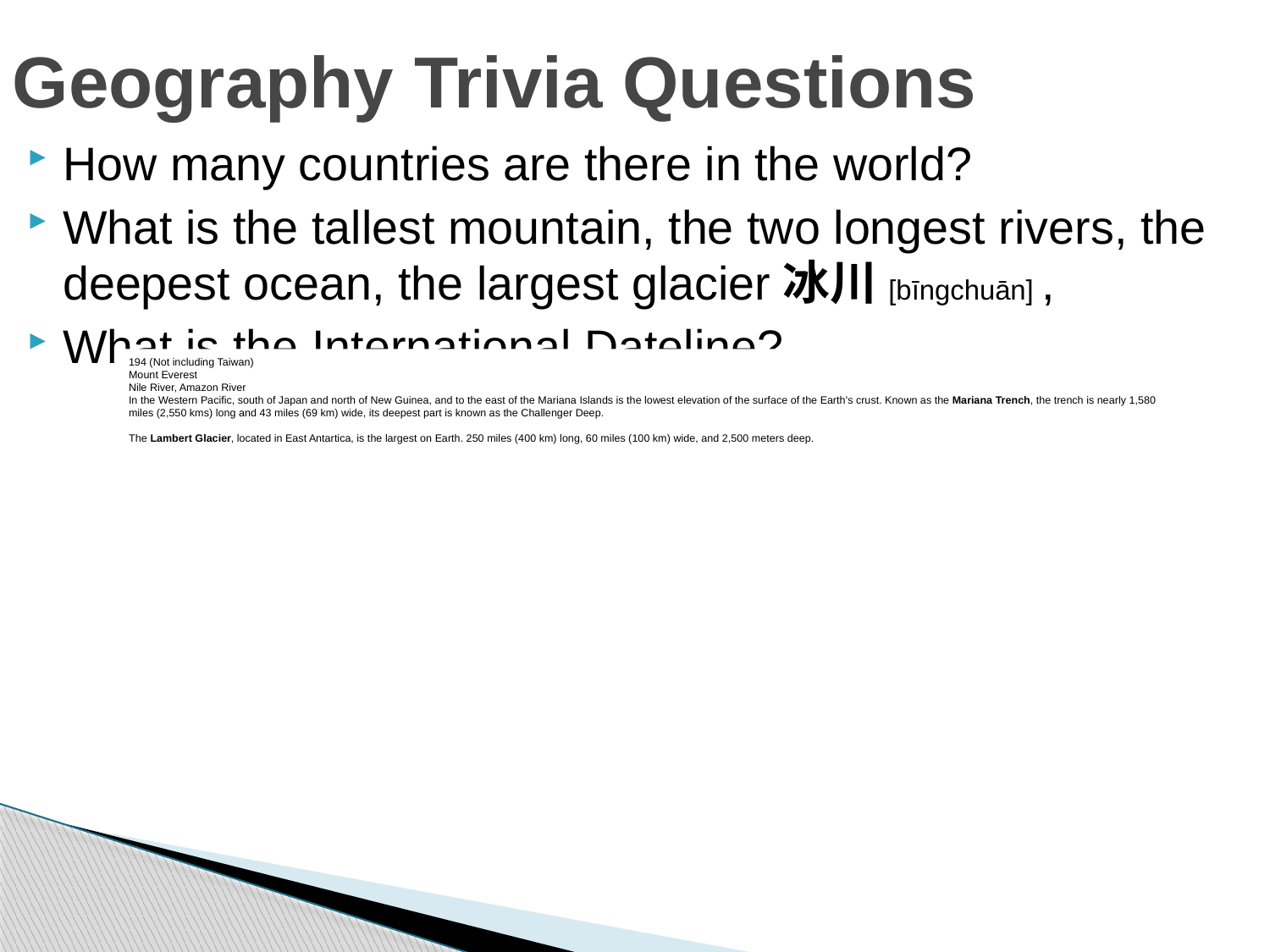

# Geography Trivia Questions
How many countries are there in the world?
What is the tallest mountain, the two longest rivers, the deepest ocean, the largest glacier冰川[bīngchuān] ,
What is the International Dateline?

194 (Not including Taiwan)
Mount Everest
Nile River, Amazon River
In the Western Pacific, south of Japan and north of New Guinea, and to the east of the Mariana Islands is the lowest elevation of the surface of the Earth's crust. Known as the Mariana Trench, the trench is nearly 1,580 miles (2,550 kms) long and 43 miles (69 km) wide, its deepest part is known as the Challenger Deep.
The Lambert Glacier, located in East Antartica, is the largest on Earth. 250 miles (400 km) long, 60 miles (100 km) wide, and 2,500 meters deep.